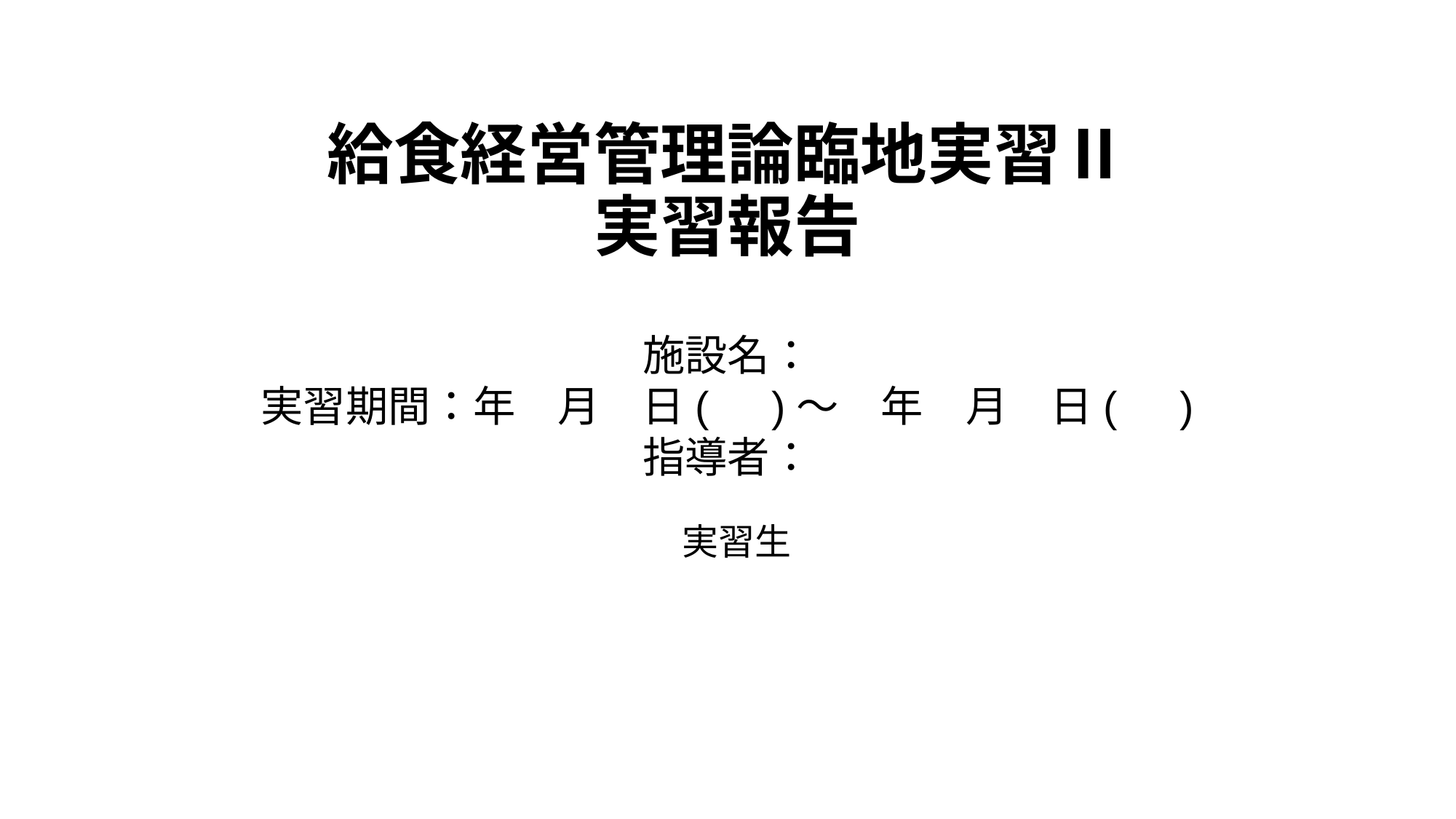

# 給食経営管理論臨地実習Ⅱ 実習報告
施設名：
実習期間：年　月　日(　)～　年　月　日(　)
指導者：
実習生